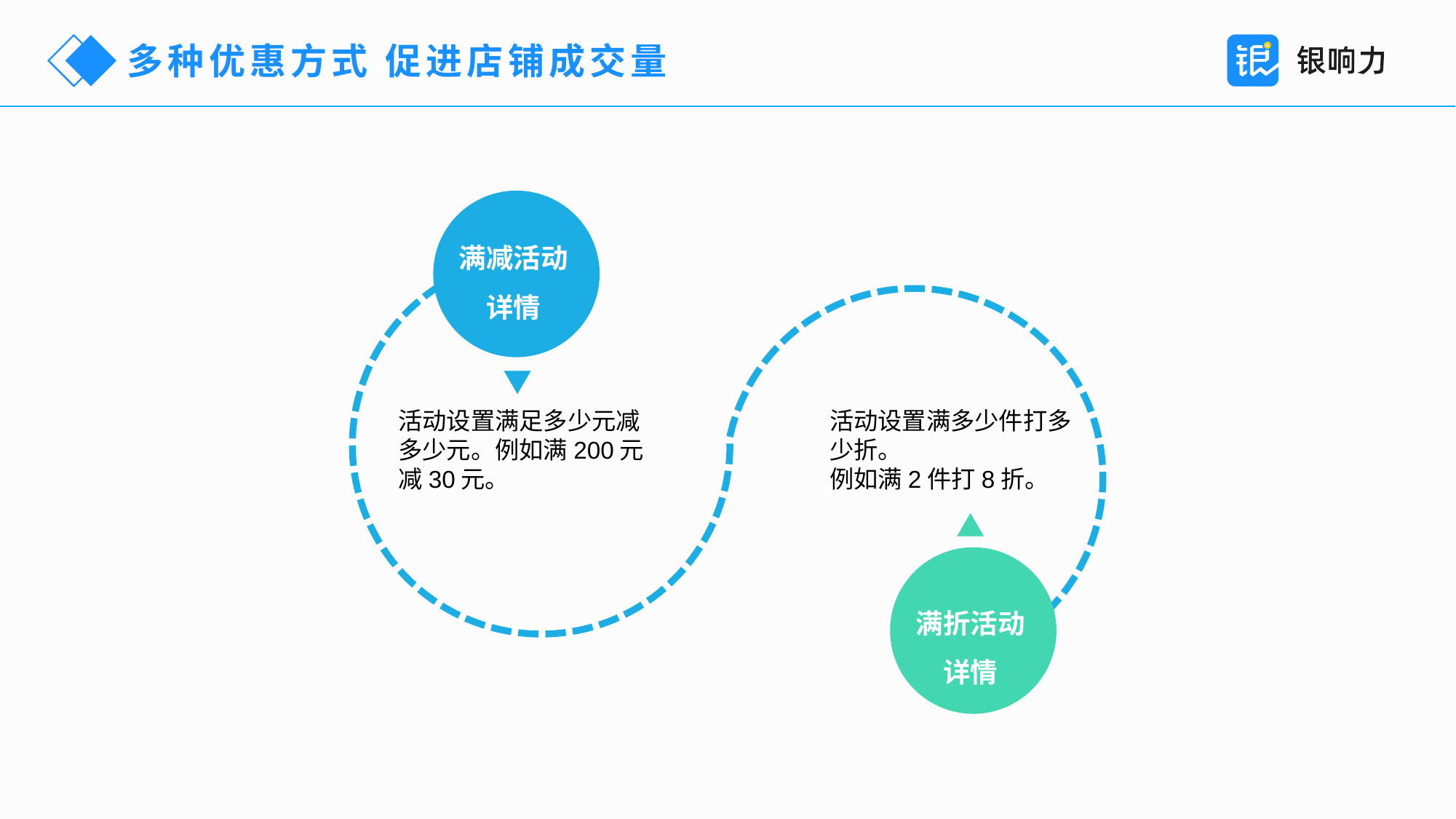

多种优惠方式 促进店铺成交量

满减活动详情

活动设置满足多少元减多少元。例如满200元减30元。
活动设置满多少件打多少折。
例如满2件打8折。

满折活动详情